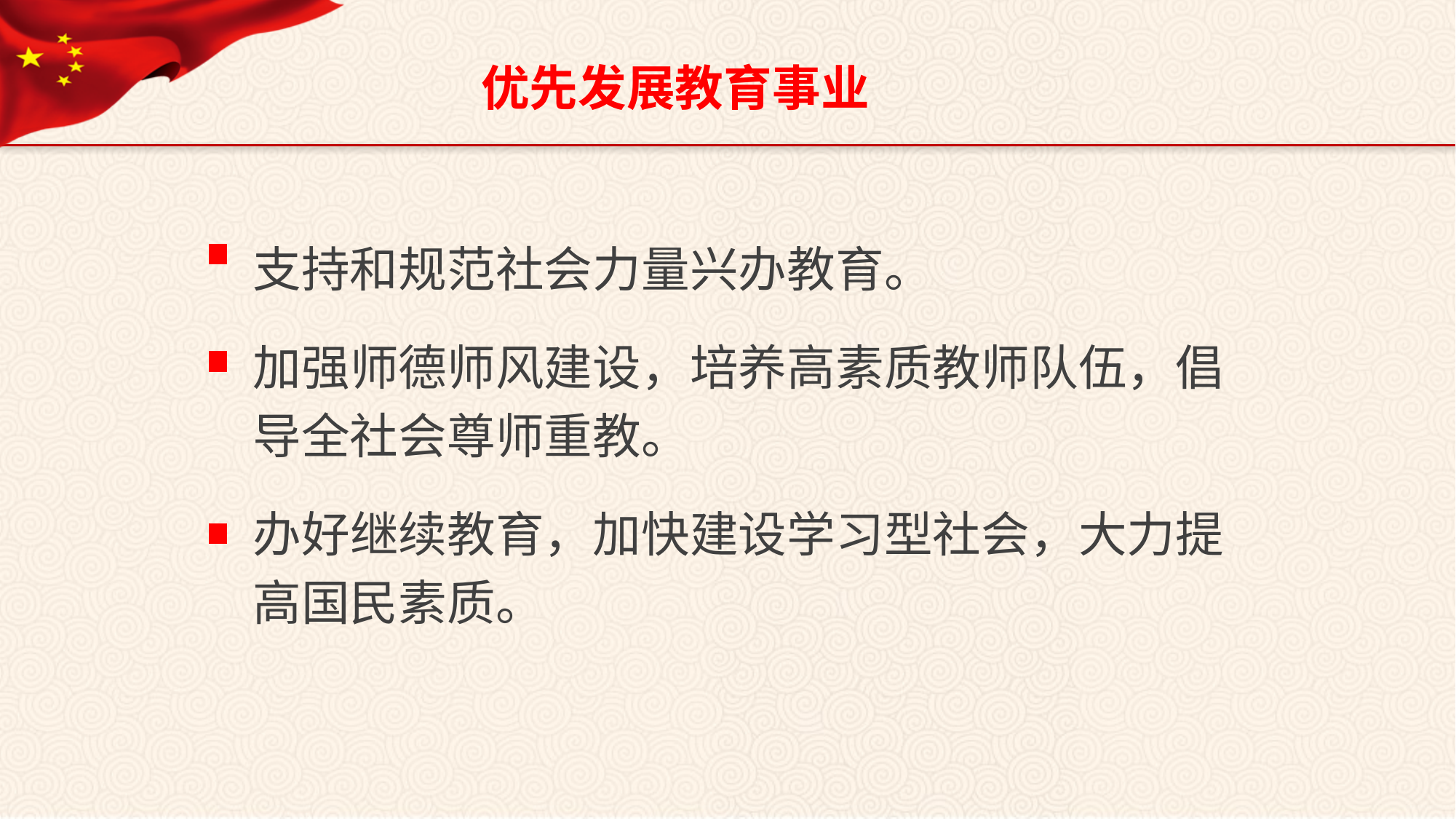

优先发展教育事业
支持和规范社会力量兴办教育。
加强师德师风建设，培养高素质教师队伍，倡导全社会尊师重教。
办好继续教育，加快建设学习型社会，大力提高国民素质。